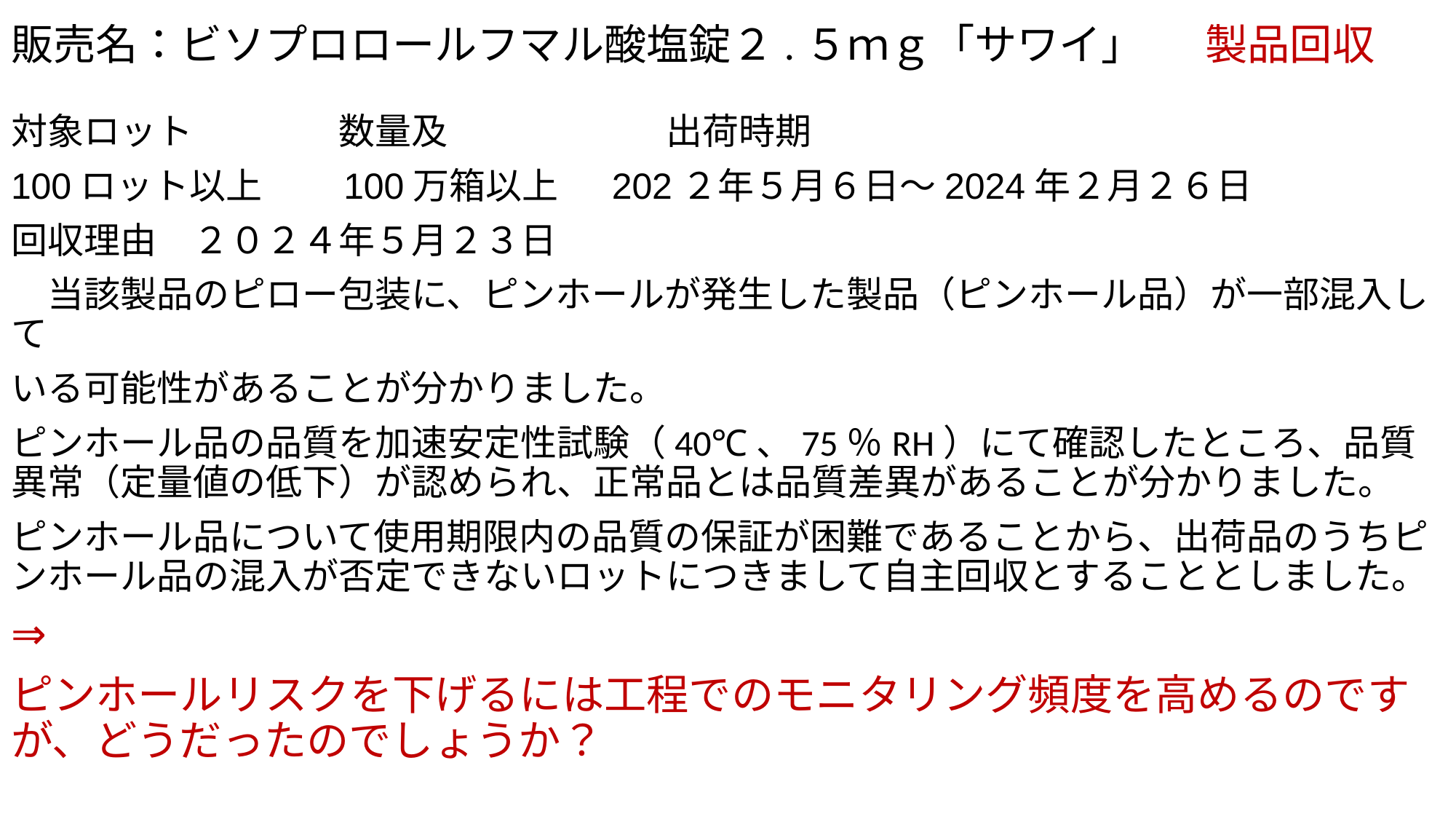

# 販売名：ビソプロロールフマル酸塩錠２.５ｍｇ「サワイ」 　 製品回収
対象ロット　　　　数量及　　　　　　出荷時期
100ロット以上　　100万箱以上　 202２年５月６日～2024年２月２６日
回収理由　２０２４年５月２３日
　当該製品のピロー包装に、ピンホールが発生した製品（ピンホール品）が一部混入して
いる可能性があることが分かりました。
ピンホール品の品質を加速安定性試験（40℃、75％RH）にて確認したところ、品質異常（定量値の低下）が認められ、正常品とは品質差異があることが分かりました。
ピンホール品について使用期限内の品質の保証が困難であることから、出荷品のうちピンホール品の混入が否定できないロットにつきまして自主回収とすることとしました。
⇒
ピンホールリスクを下げるには工程でのモニタリング頻度を高めるのですが、どうだったのでしょうか？